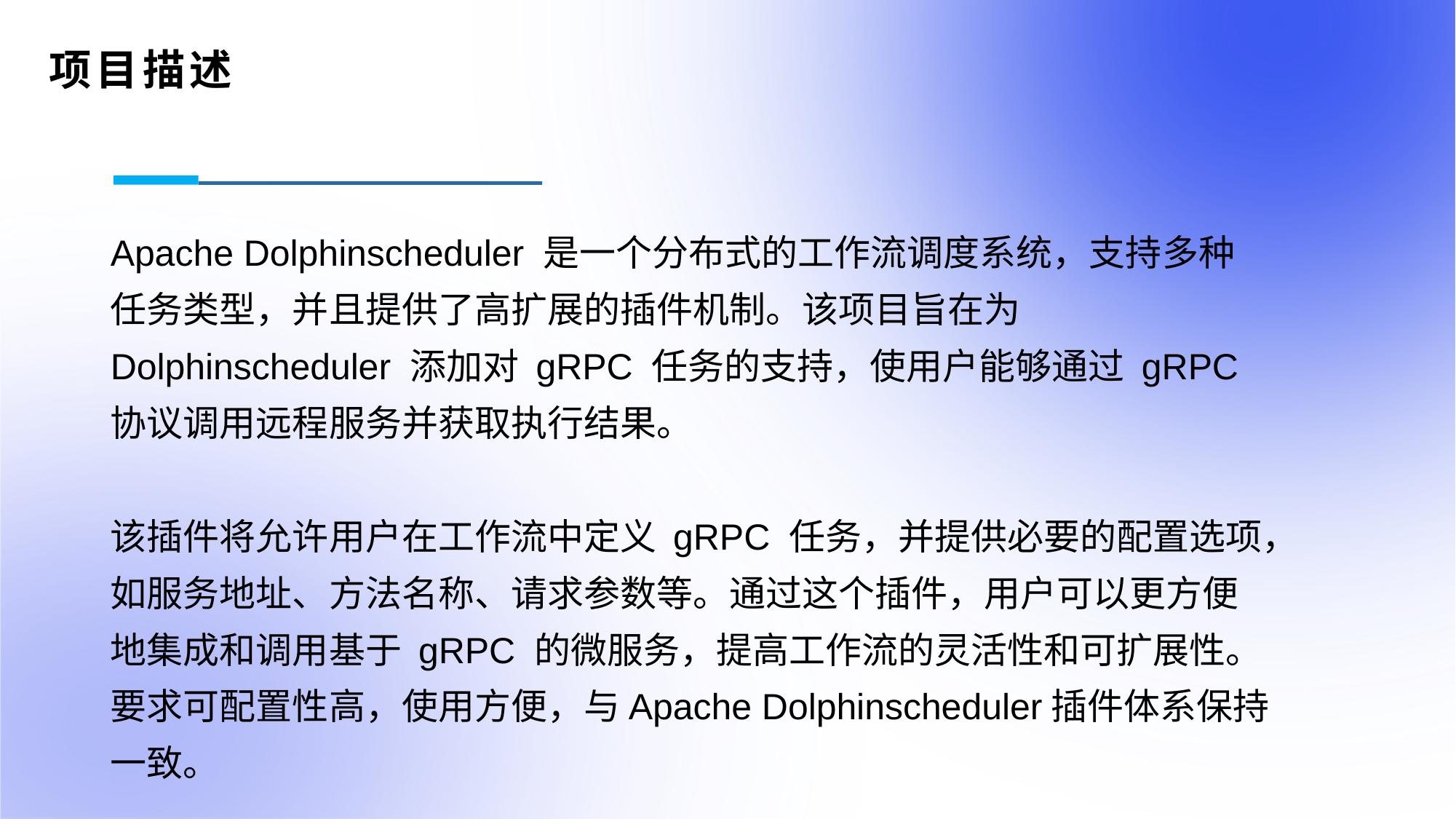

项目描述

Apache Dolphinscheduler 是一个分布式的工作流调度系统，支持多种任务类型，并且提供了高扩展的插件机制。该项目旨在为 Dolphinscheduler 添加对 gRPC 任务的支持，使用户能够通过 gRPC 协议调用远程服务并获取执行结果。

该插件将允许用户在工作流中定义 gRPC 任务，并提供必要的配置选项，如服务地址、方法名称、请求参数等。通过这个插件，用户可以更方便地集成和调用基于 gRPC 的微服务，提高工作流的灵活性和可扩展性。
要求可配置性高，使用方便，与Apache Dolphinscheduler插件体系保持一致。